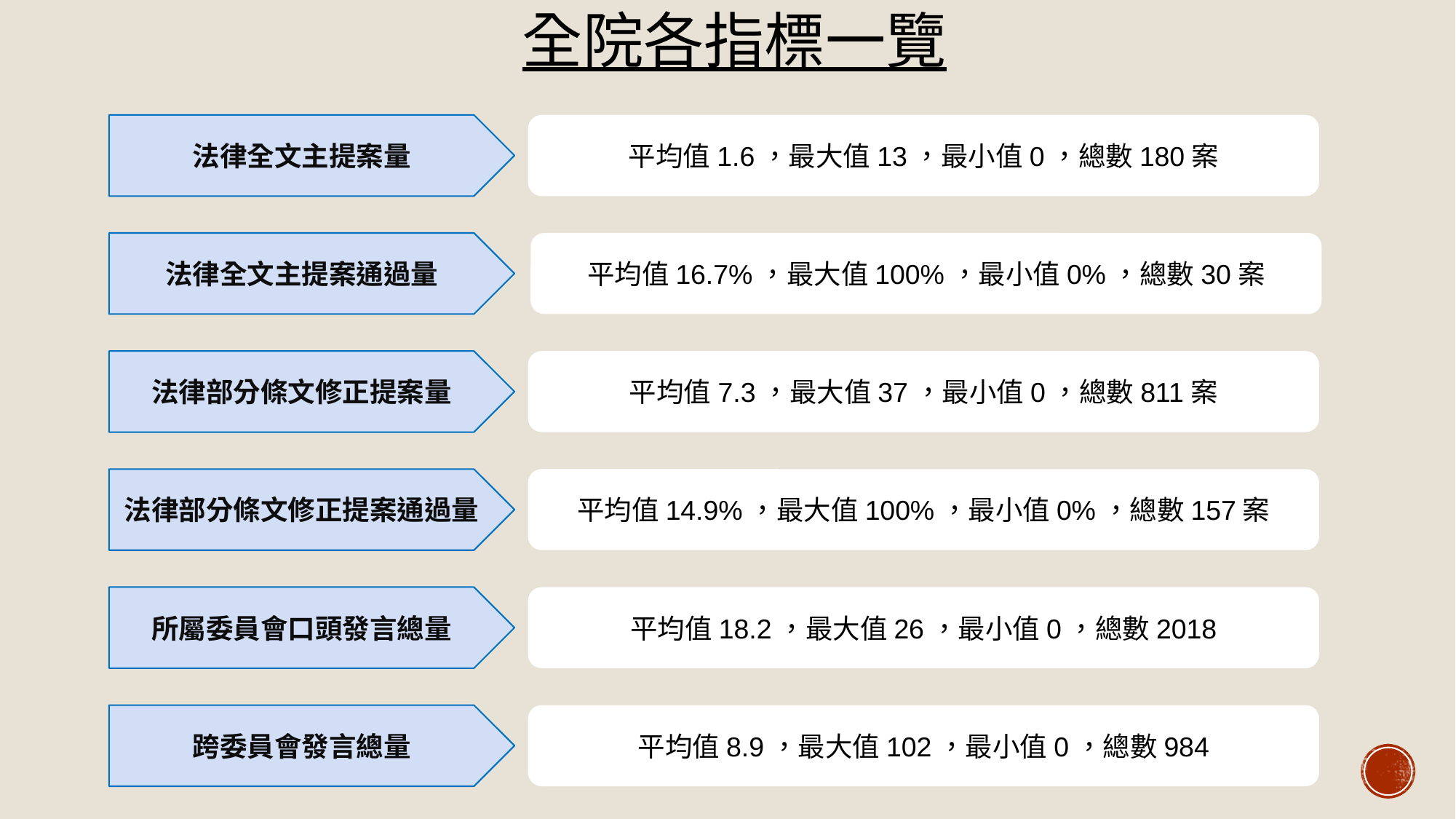

# 全院各指標一覽
法律全文主提案量
平均值1.6，最大值13，最小值0，總數180案
法律全文主提案通過量
平均值16.7%，最大值100%，最小值0%，總數30案
平均值7.3，最大值37，最小值0，總數811案
法律部分條文修正提案量
平均值14.9%，最大值100%，最小值0%，總數157案
法律部分條文修正提案通過量
平均值18.2，最大值26，最小值0，總數2018
所屬委員會口頭發言總量
跨委員會發言總量
平均值8.9，最大值102，最小值0，總數984